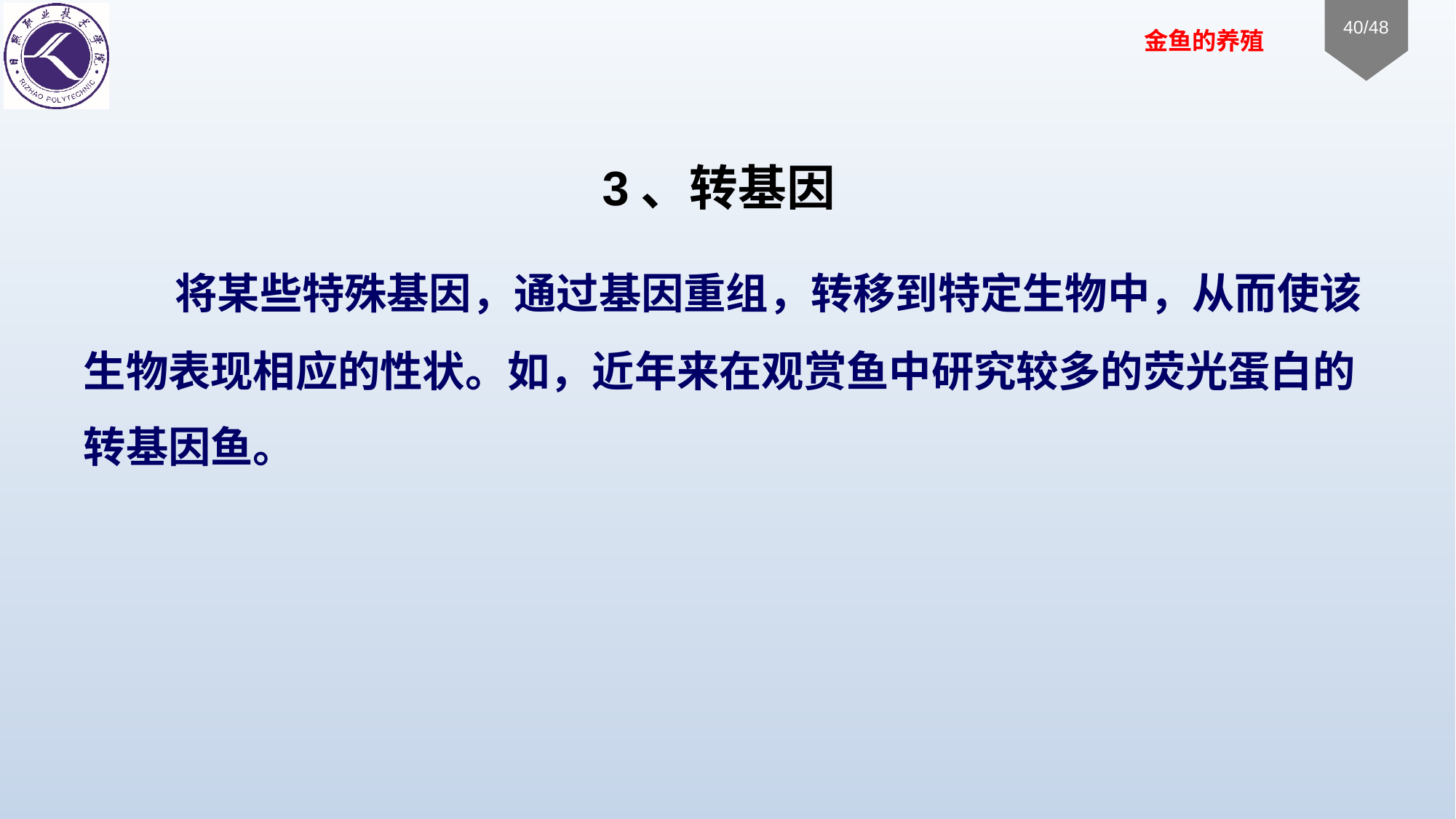

# 3、转基因
    将某些特殊基因，通过基因重组，转移到特定生物中，从而使该生物表现相应的性状。如，近年来在观赏鱼中研究较多的荧光蛋白的转基因鱼。